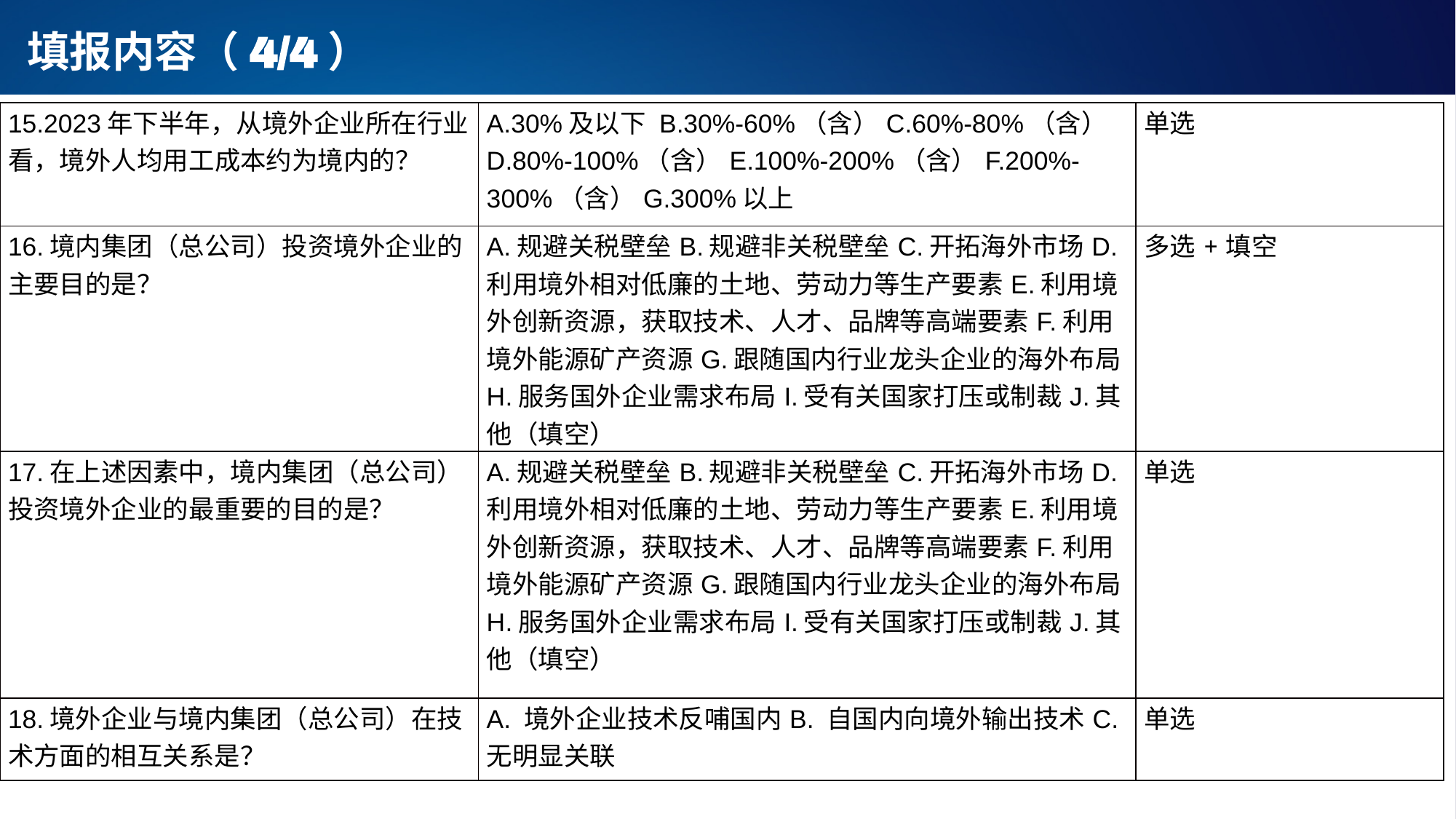

# 填报内容（4/4）
| 15.2023年下半年，从境外企业所在行业看，境外人均用工成本约为境内的？ | A.30%及以下 B.30%-60%（含）C.60%-80%（含） D.80%-100%（含）E.100%-200%（含）F.200%-300%（含）G.300%以上 | 单选 |
| --- | --- | --- |
| 16.境内集团（总公司）投资境外企业的主要目的是？ | A.规避关税壁垒B.规避非关税壁垒C.开拓海外市场D.利用境外相对低廉的土地、劳动力等生产要素E.利用境外创新资源，获取技术、人才、品牌等高端要素F.利用境外能源矿产资源G.跟随国内行业龙头企业的海外布局H.服务国外企业需求布局I.受有关国家打压或制裁J.其他（填空） | 多选+填空 |
| 17.在上述因素中，境内集团（总公司）投资境外企业的最重要的目的是？ | A.规避关税壁垒B.规避非关税壁垒C.开拓海外市场D.利用境外相对低廉的土地、劳动力等生产要素E.利用境外创新资源，获取技术、人才、品牌等高端要素F.利用境外能源矿产资源G.跟随国内行业龙头企业的海外布局H.服务国外企业需求布局I.受有关国家打压或制裁J.其他（填空） | 单选 |
| 18.境外企业与境内集团（总公司）在技术方面的相互关系是？ | A. 境外企业技术反哺国内B. 自国内向境外输出技术C. 无明显关联 | 单选 |